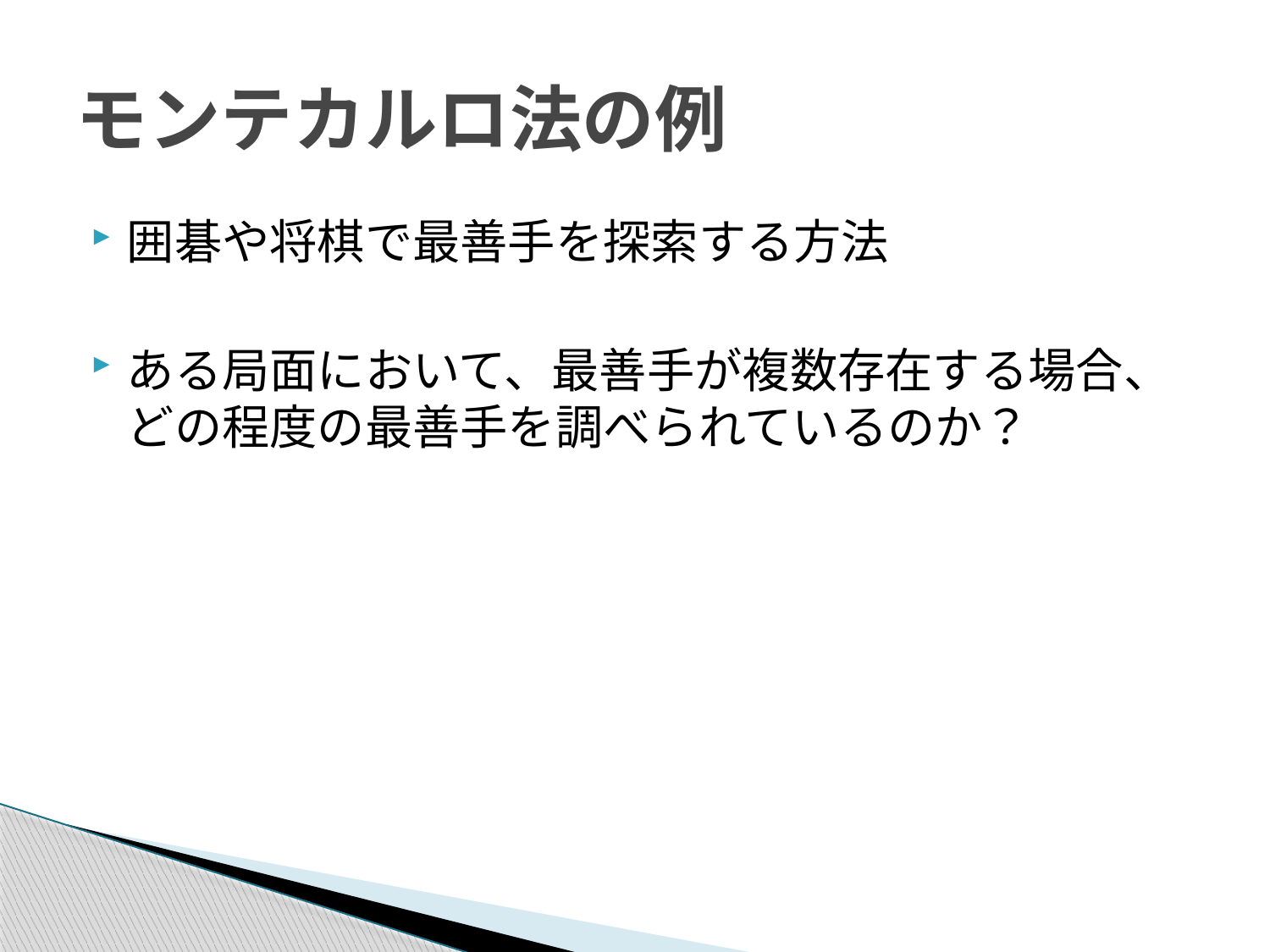

# モンテカルロ法の例
囲碁や将棋で最善手を探索する方法

ある局面において、最善手が複数存在する場合、どの程度の最善手を調べられているのか？